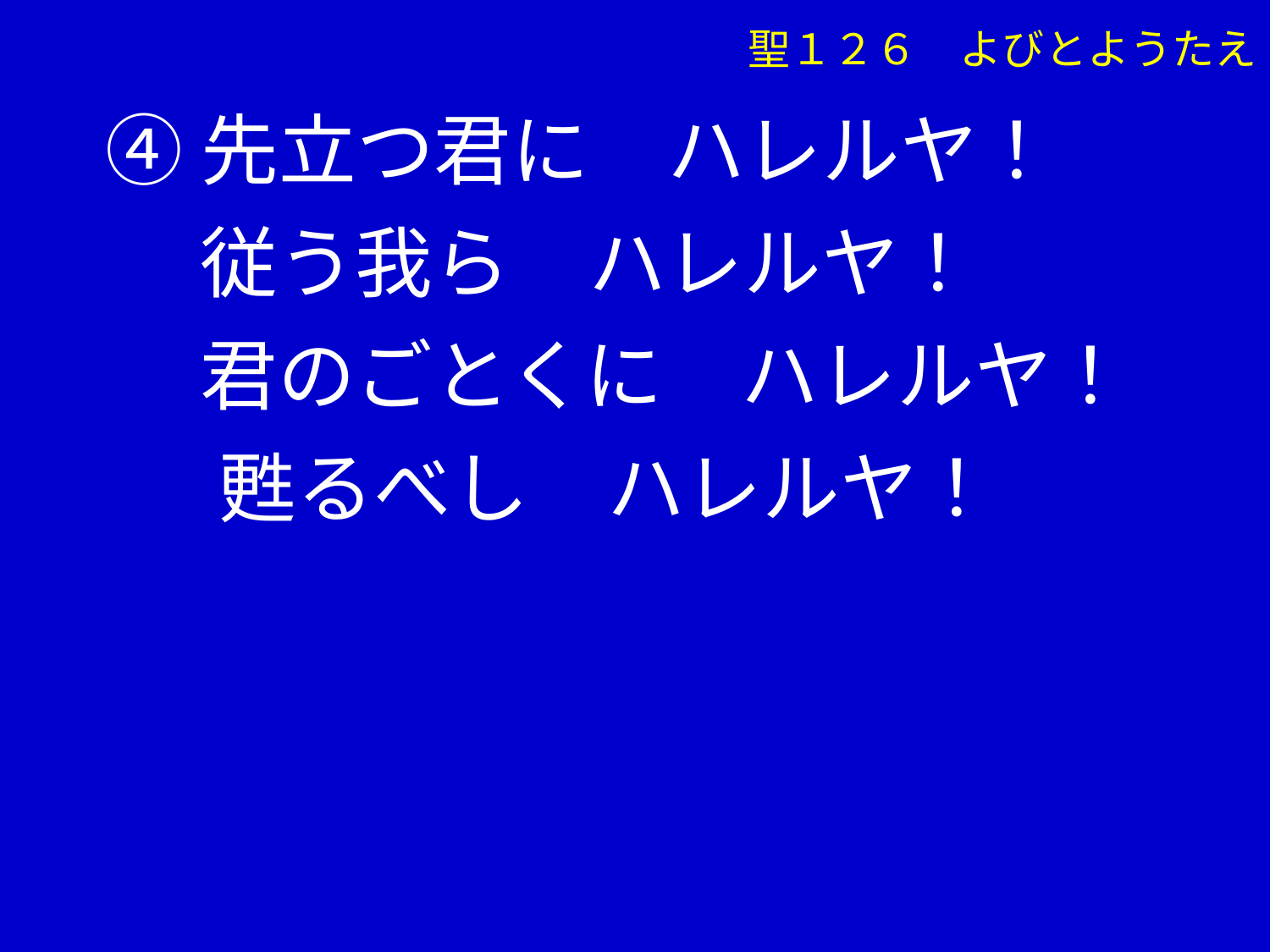

④先立つ君に　ハレルヤ！
　 従う我ら　ハレルヤ！
　 君のごとくに　ハレルヤ！
 　甦るべし　ハレルヤ！
聖１２６　よびとようたえ